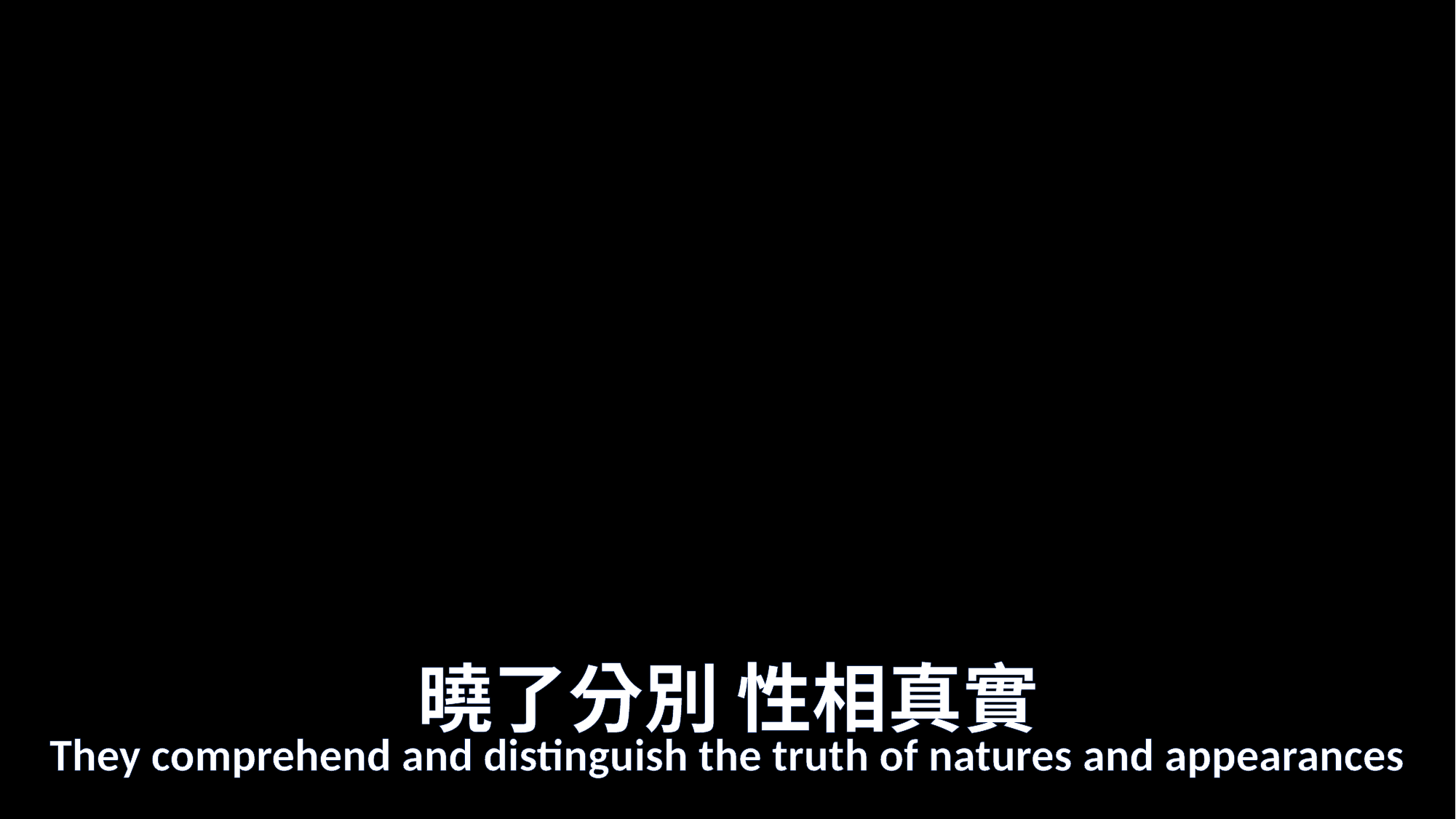

# 曉了分別 性相真實
They comprehend and distinguish the truth of natures and appearances